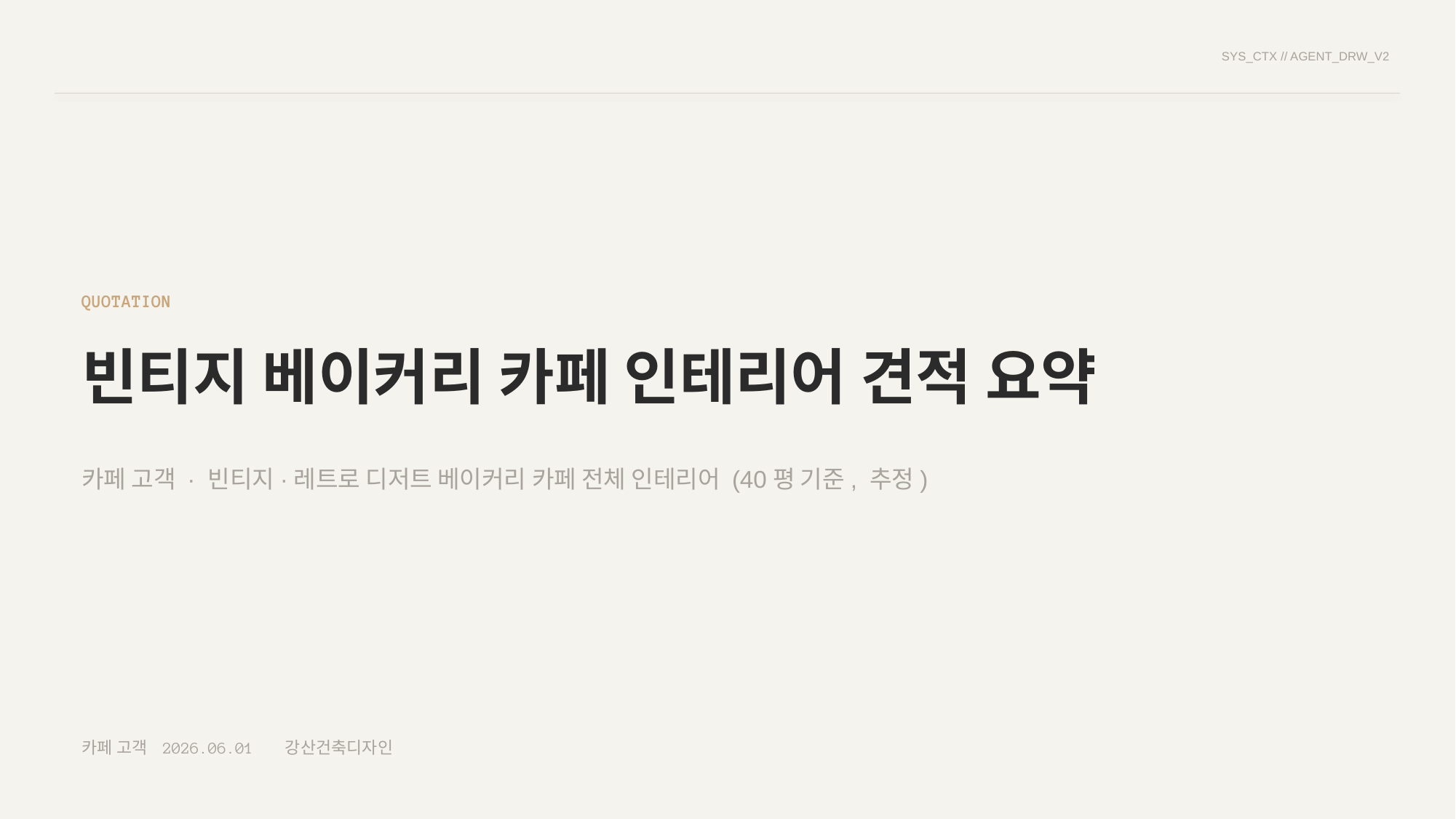

SYS_CTX // AGENT_DRW_V2

QUOTATION
빈티지 베이커리 카페 인테리어 견적 요약
카페 고객 · 빈티지·레트로 디저트 베이커리 카페 전체 인테리어 (40평 기준, 추정)
카페 고객   2026.06.01   강산건축디자인